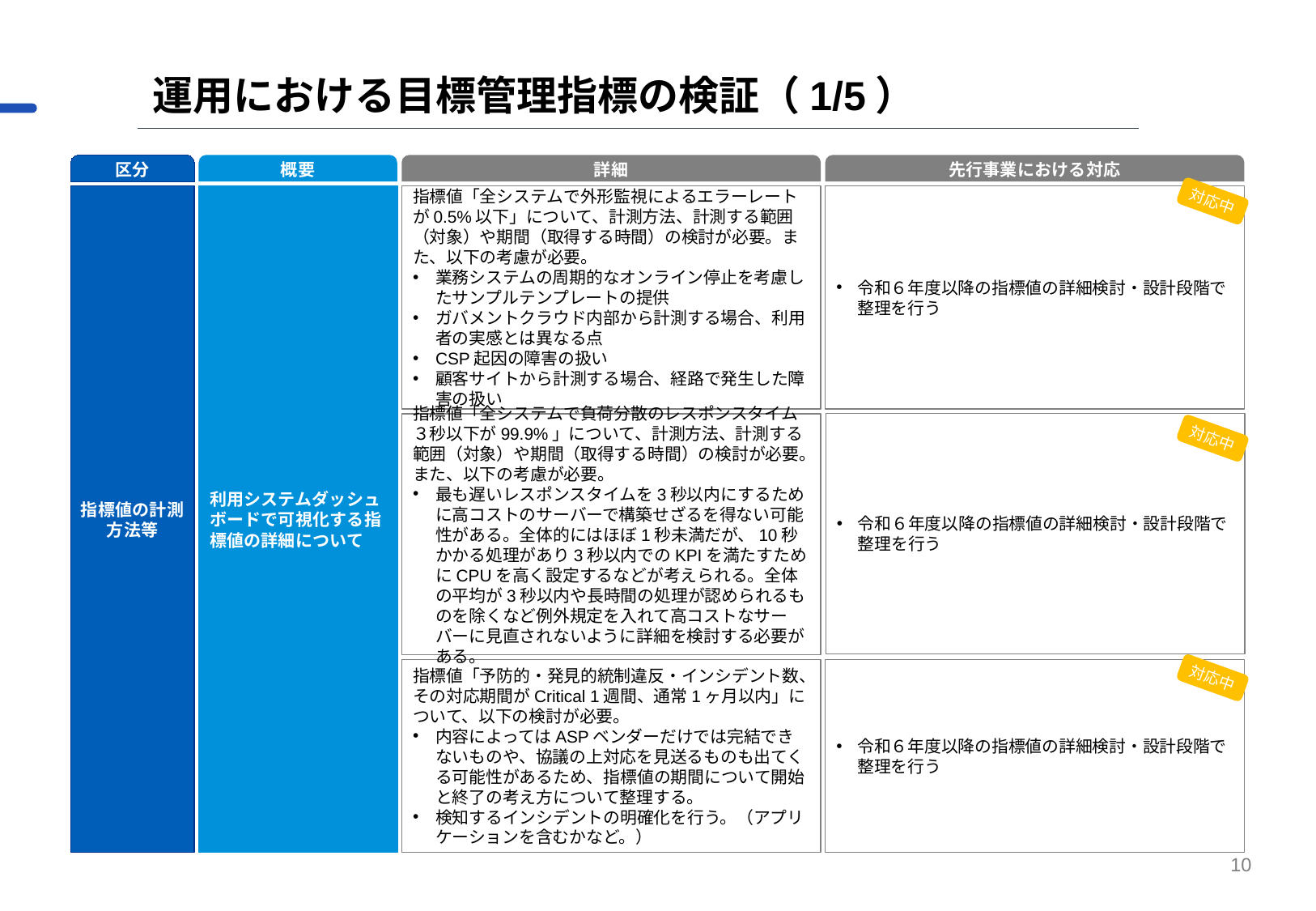

運用における目標管理指標の検証（1/5）
区分
概要
詳細
先行事業における対応
指標値の計測方法等
利用システムダッシュボードで可視化する指標値の詳細について
指標値「全システムで外形監視によるエラーレートが0.5%以下」について、計測方法、計測する範囲（対象）や期間（取得する時間）の検討が必要。また、以下の考慮が必要。
業務システムの周期的なオンライン停止を考慮したサンプルテンプレートの提供
ガバメントクラウド内部から計測する場合、利用者の実感とは異なる点
CSP起因の障害の扱い
顧客サイトから計測する場合、経路で発生した障害の扱い
令和６年度以降の指標値の詳細検討・設計段階で整理を行う
対応中
令和６年度以降の指標値の詳細検討・設計段階で整理を行う
指標値「全システムで負荷分散のレスポンスタイム３秒以下が99.9%」について、計測方法、計測する範囲（対象）や期間（取得する時間）の検討が必要。また、以下の考慮が必要。
最も遅いレスポンスタイムを3秒以内にするために高コストのサーバーで構築せざるを得ない可能性がある。全体的にはほぼ1秒未満だが、10秒かかる処理があり3秒以内でのKPIを満たすためにCPUを高く設定するなどが考えられる。全体の平均が3秒以内や長時間の処理が認められるものを除くなど例外規定を入れて高コストなサーバーに見直されないように詳細を検討する必要がある。
対応中
指標値「予防的・発見的統制違反・インシデント数、その対応期間がCritical 1週間、通常1ヶ月以内」について、以下の検討が必要。
内容によってはASPベンダーだけでは完結できないものや、協議の上対応を見送るものも出てくる可能性があるため、指標値の期間について開始と終了の考え方について整理する。
検知するインシデントの明確化を行う。（アプリケーションを含むかなど。）
令和６年度以降の指標値の詳細検討・設計段階で整理を行う
対応中
10